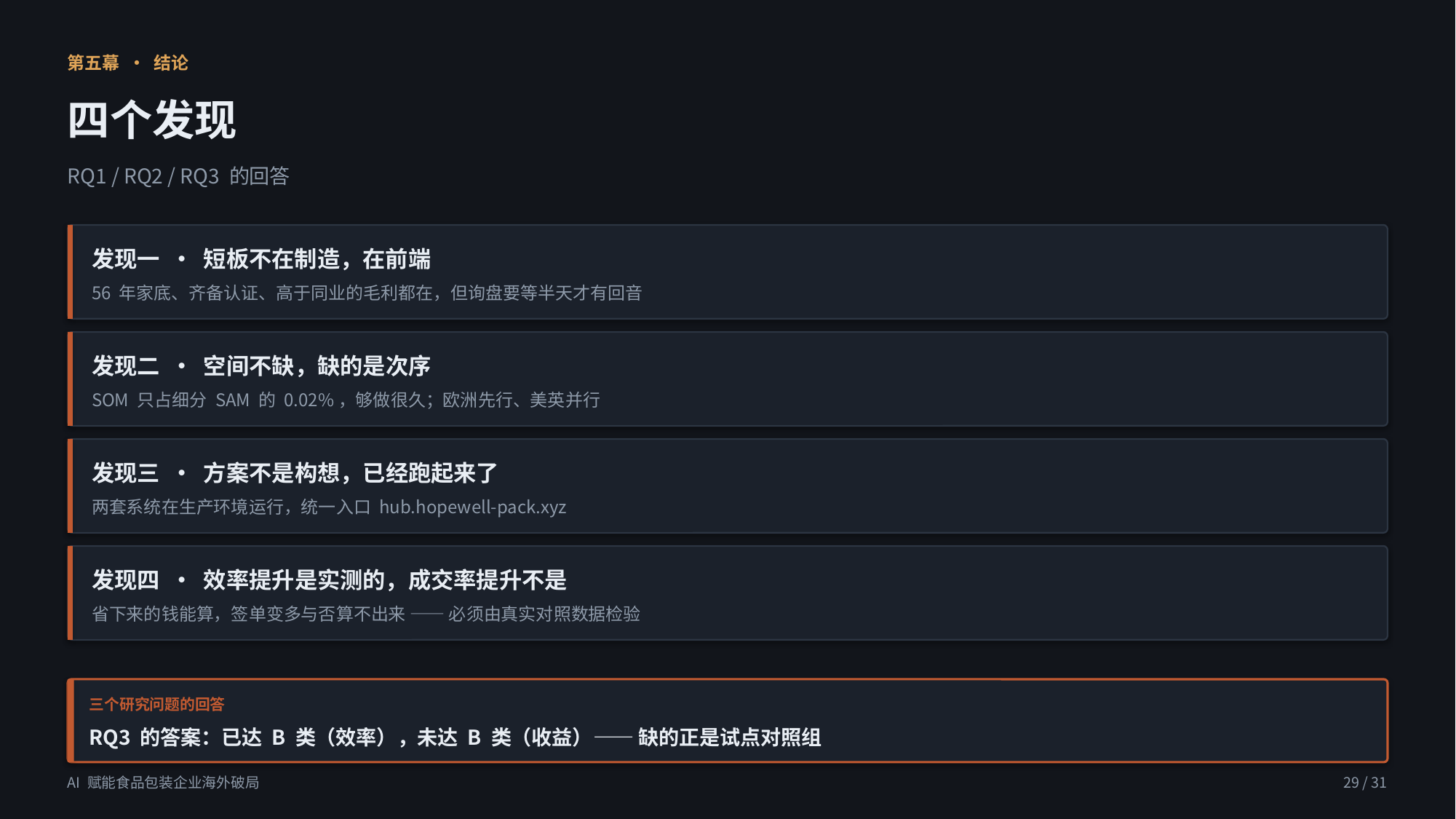

第五幕 · 结论
四个发现
RQ1 / RQ2 / RQ3 的回答

发现一 · 短板不在制造，在前端
56 年家底、齐备认证、高于同业的毛利都在，但询盘要等半天才有回音

发现二 · 空间不缺，缺的是次序
SOM 只占细分 SAM 的 0.02%，够做很久；欧洲先行、美英并行

发现三 · 方案不是构想，已经跑起来了
两套系统在生产环境运行，统一入口 hub.hopewell-pack.xyz

发现四 · 效率提升是实测的，成交率提升不是
省下来的钱能算，签单变多与否算不出来 —— 必须由真实对照数据检验

三个研究问题的回答
RQ3 的答案：已达 B 类（效率），未达 B 类（收益）—— 缺的正是试点对照组
AI 赋能食品包装企业海外破局
29 / 31